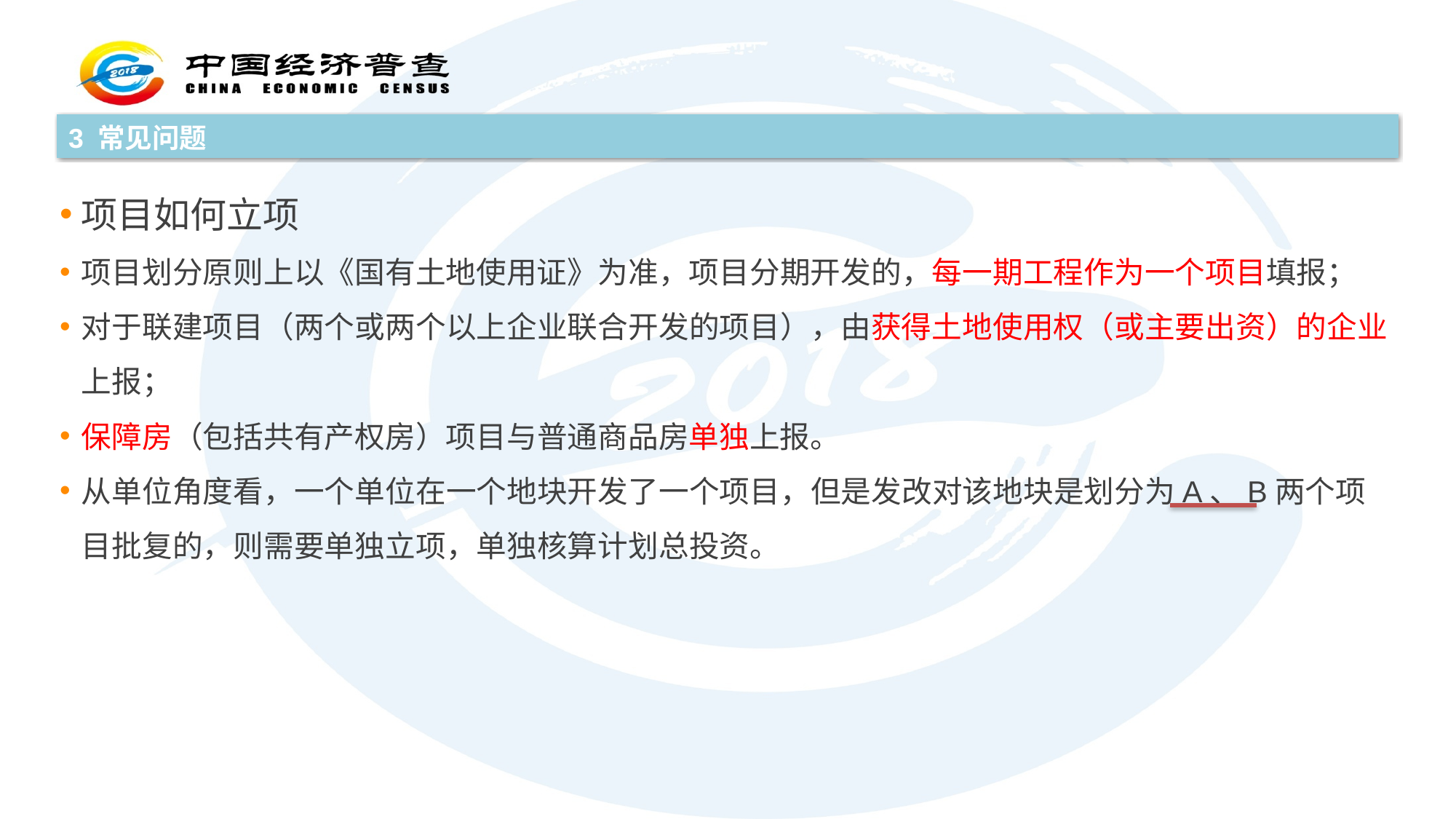

3 常见问题
项目如何立项
项目划分原则上以《国有土地使用证》为准，项目分期开发的，每一期工程作为一个项目填报；
对于联建项目（两个或两个以上企业联合开发的项目），由获得土地使用权（或主要出资）的企业上报；
保障房（包括共有产权房）项目与普通商品房单独上报。
从单位角度看，一个单位在一个地块开发了一个项目，但是发改对该地块是划分为A、B两个项目批复的，则需要单独立项，单独核算计划总投资。